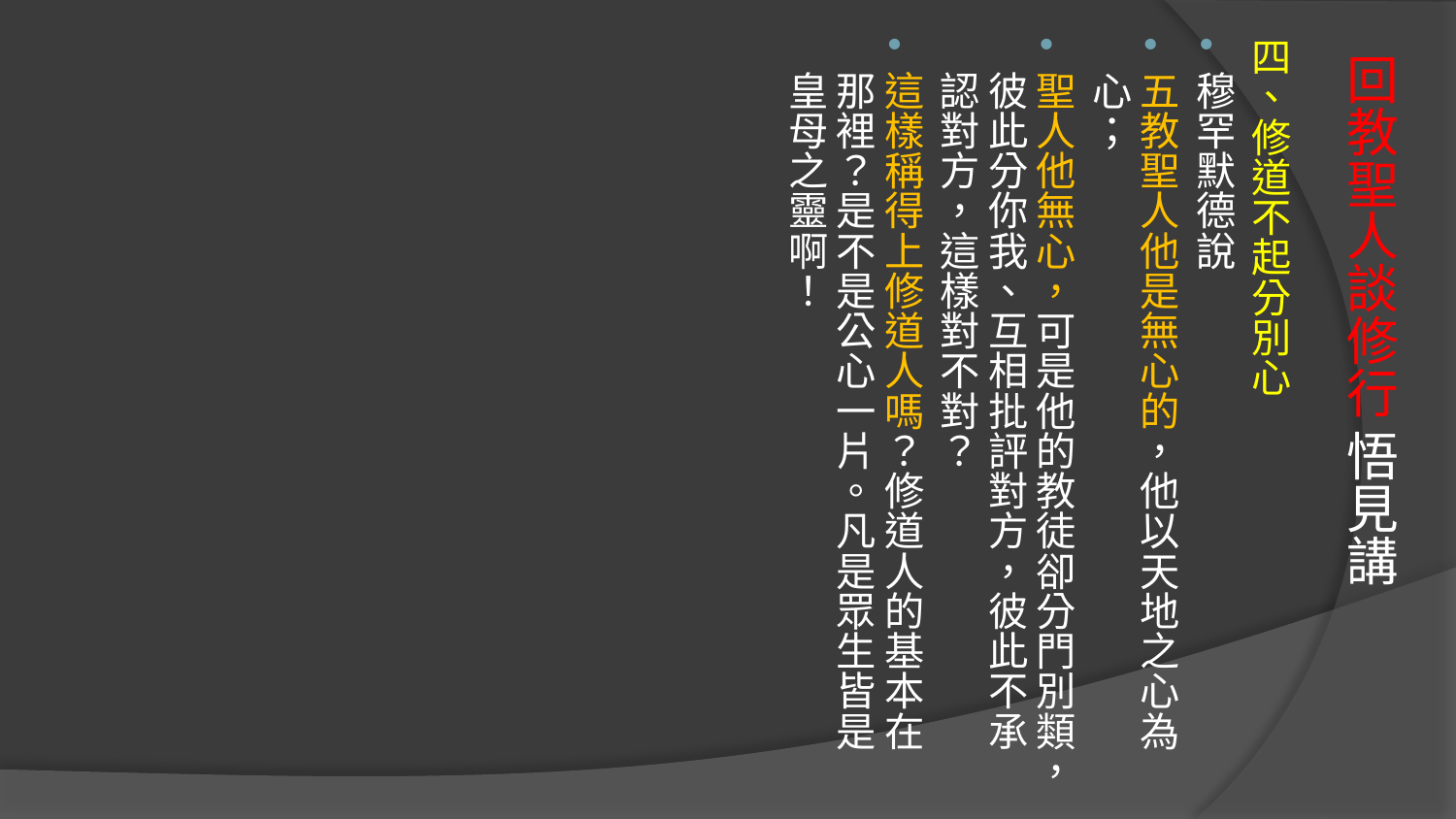

四、修道不起分別心
穆罕默德說
五教聖人他是無心的，他以天地之心為心；
聖人他無心，可是他的教徒卻分門別類，彼此分你我、互相批評對方，彼此不承認對方，這樣對不對？
這樣稱得上修道人嗎？修道人的基本在那裡？是不是公心一片。凡是眾生皆是皇母之靈啊！

# 回教聖人談修行 悟見講